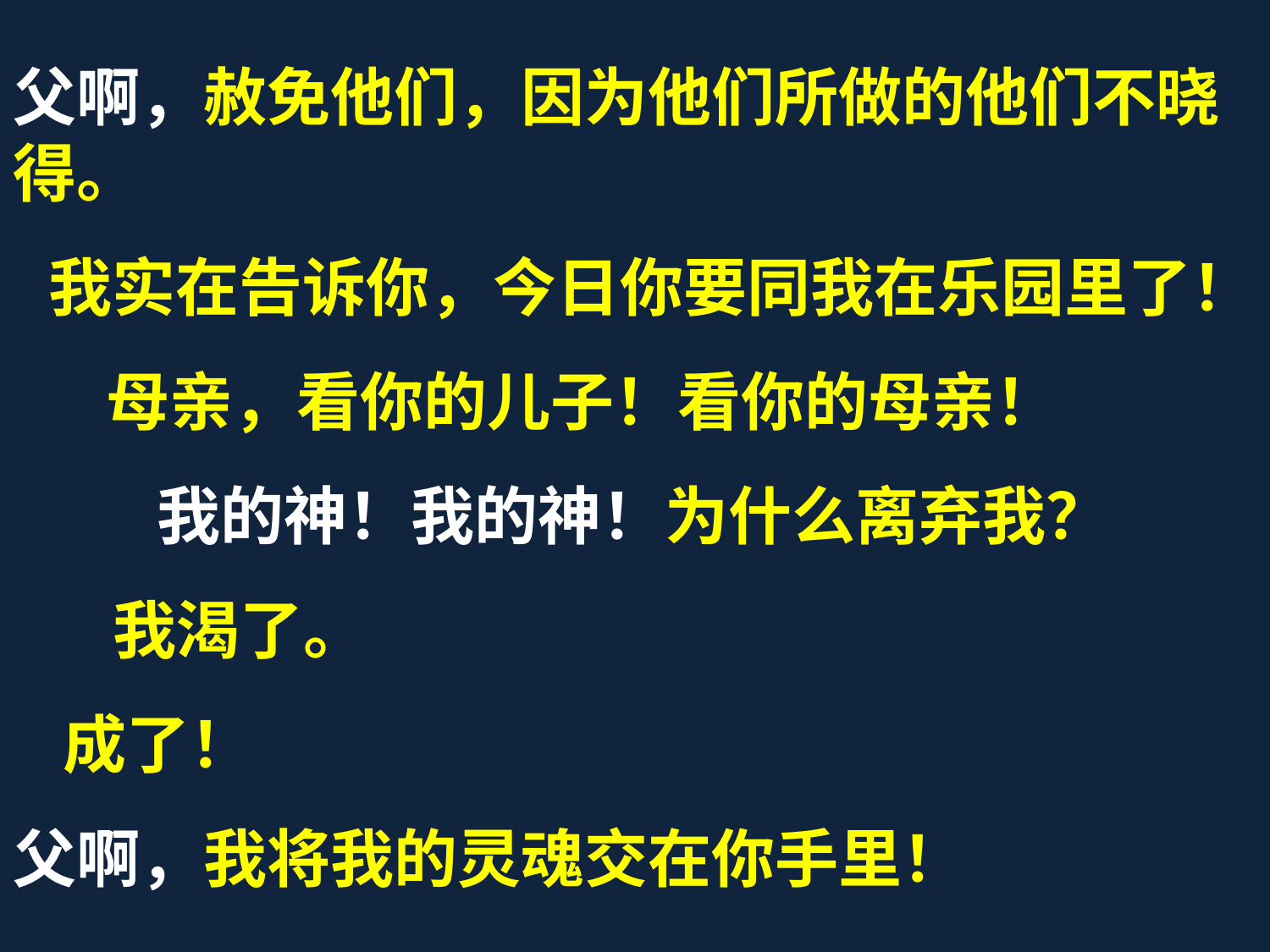

父啊，赦免他们，因为他们所做的他们不晓得。
     我实在告诉你，今日你要同我在乐园里了！
             母亲，看你的儿子！看你的母亲！
                    我的神！我的神！为什么离弃我？
              我渴了。
       成了！
父啊，我将我的灵魂交在你手里！